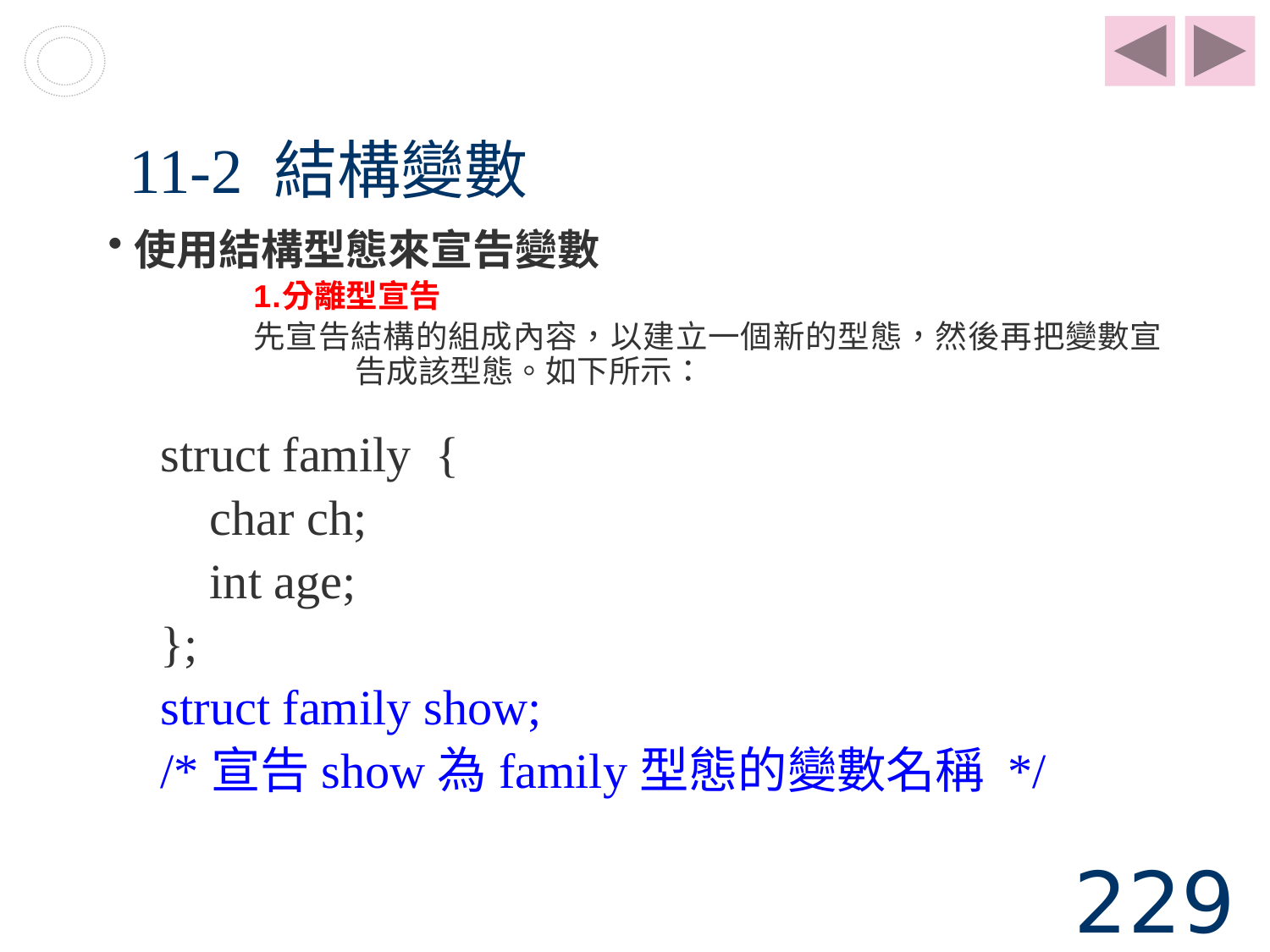

# 11-2 結構變數
使用結構型態來宣告變數
分離型宣告
先宣告結構的組成內容，以建立一個新的型態，然後再把變數宣	  告成該型態。如下所示：
struct family  {
    char ch;
    int age;
};
struct family show;
/*宣告show為family型態的變數名稱 */
229